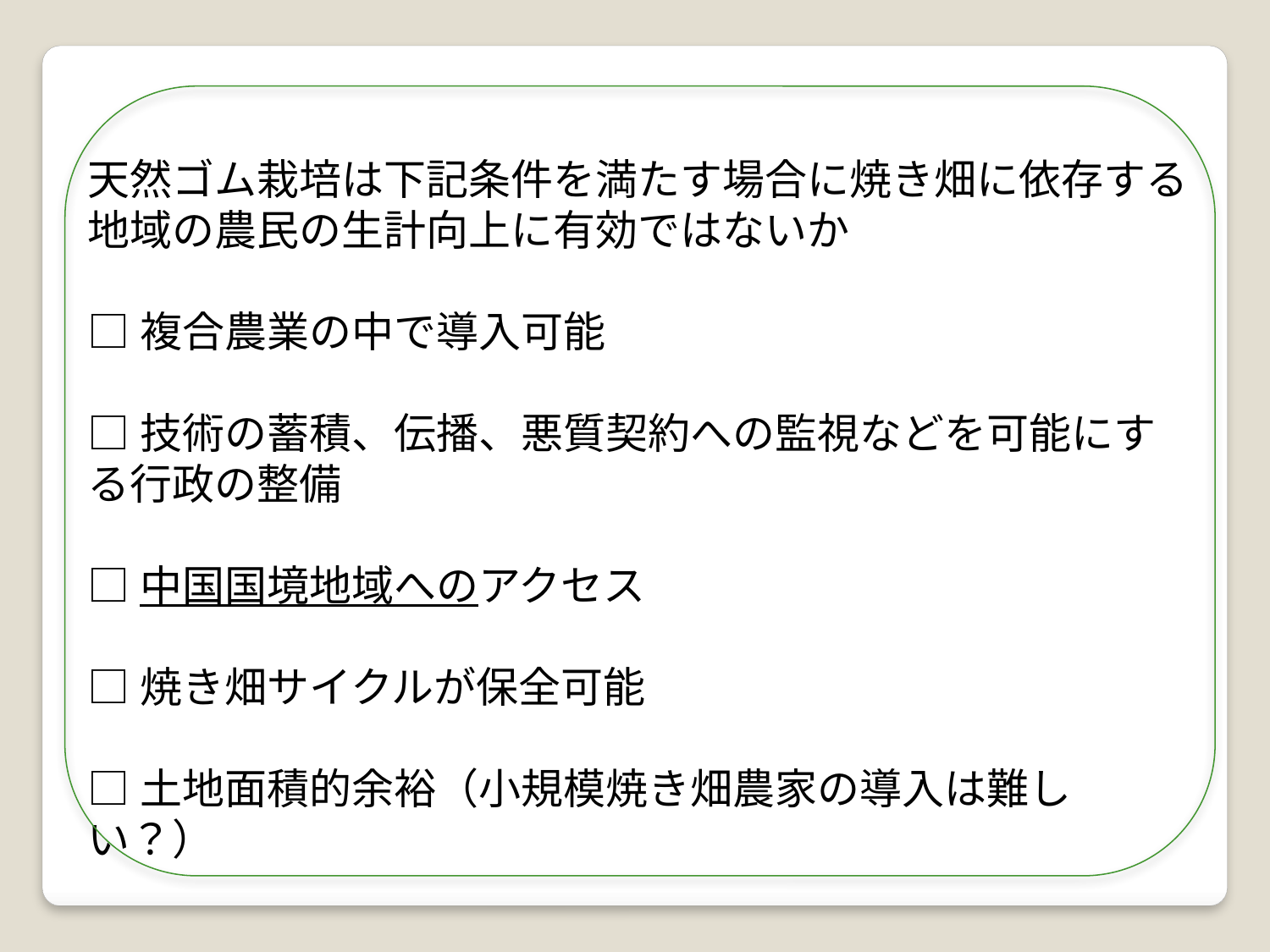

天然ゴム栽培は下記条件を満たす場合に焼き畑に依存する地域の農民の生計向上に有効ではないか

□複合農業の中で導入可能

□技術の蓄積、伝播、悪質契約への監視などを可能にする行政の整備

□中国国境地域へのアクセス

□焼き畑サイクルが保全可能

□土地面積的余裕（小規模焼き畑農家の導入は難しい？）